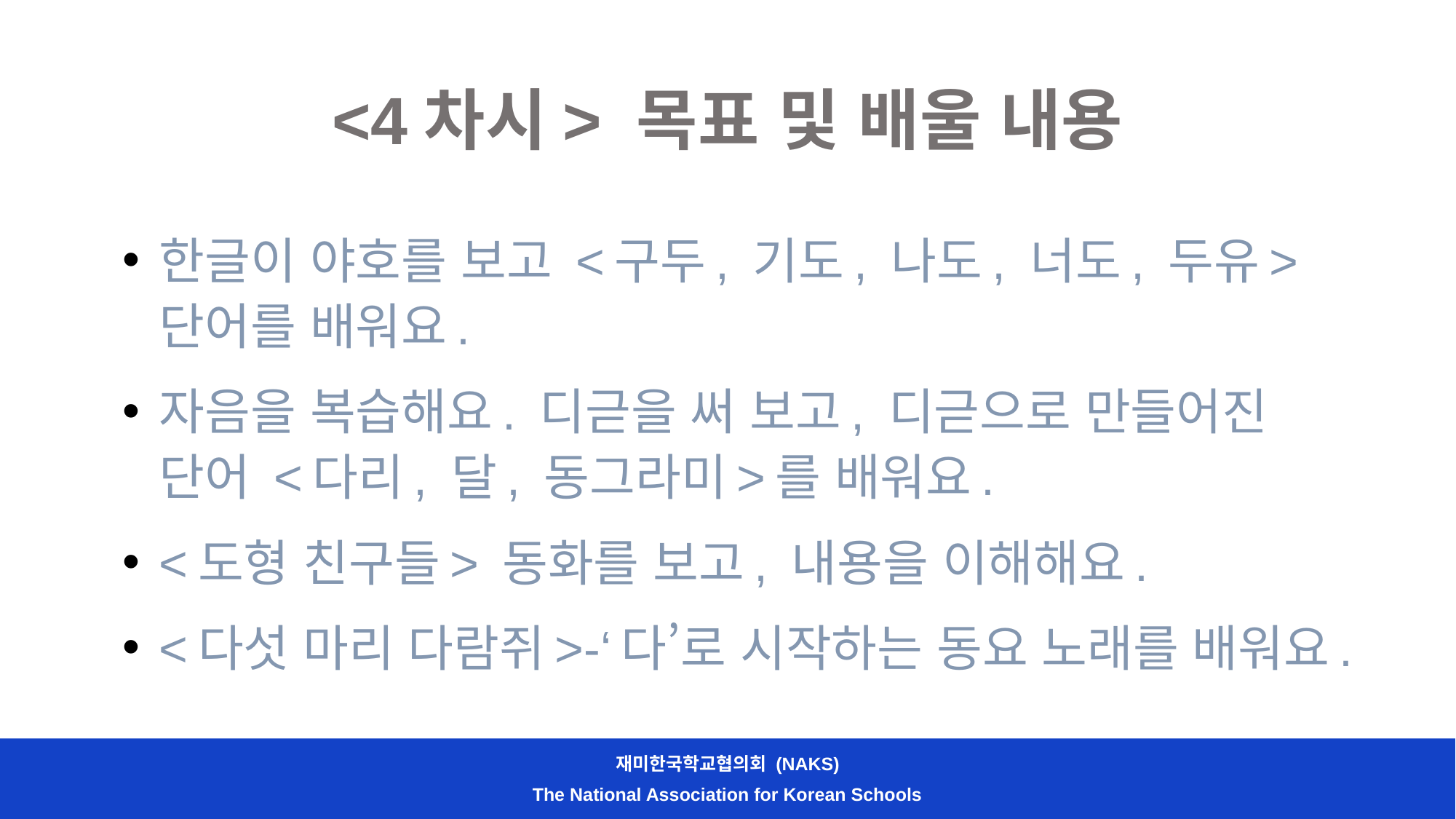

# <4차시> 목표 및 배울 내용
한글이 야호를 보고 <구두, 기도, 나도, 너도, 두유> 단어를 배워요.
자음을 복습해요. 디귿을 써 보고, 디귿으로 만들어진 단어 <다리, 달, 동그라미>를 배워요.
<도형 친구들> 동화를 보고, 내용을 이해해요.
<다섯 마리 다람쥐>-‘다’로 시작하는 동요 노래를 배워요.
재미한국학교협의회 (NAKS)
The National Association for Korean Schools